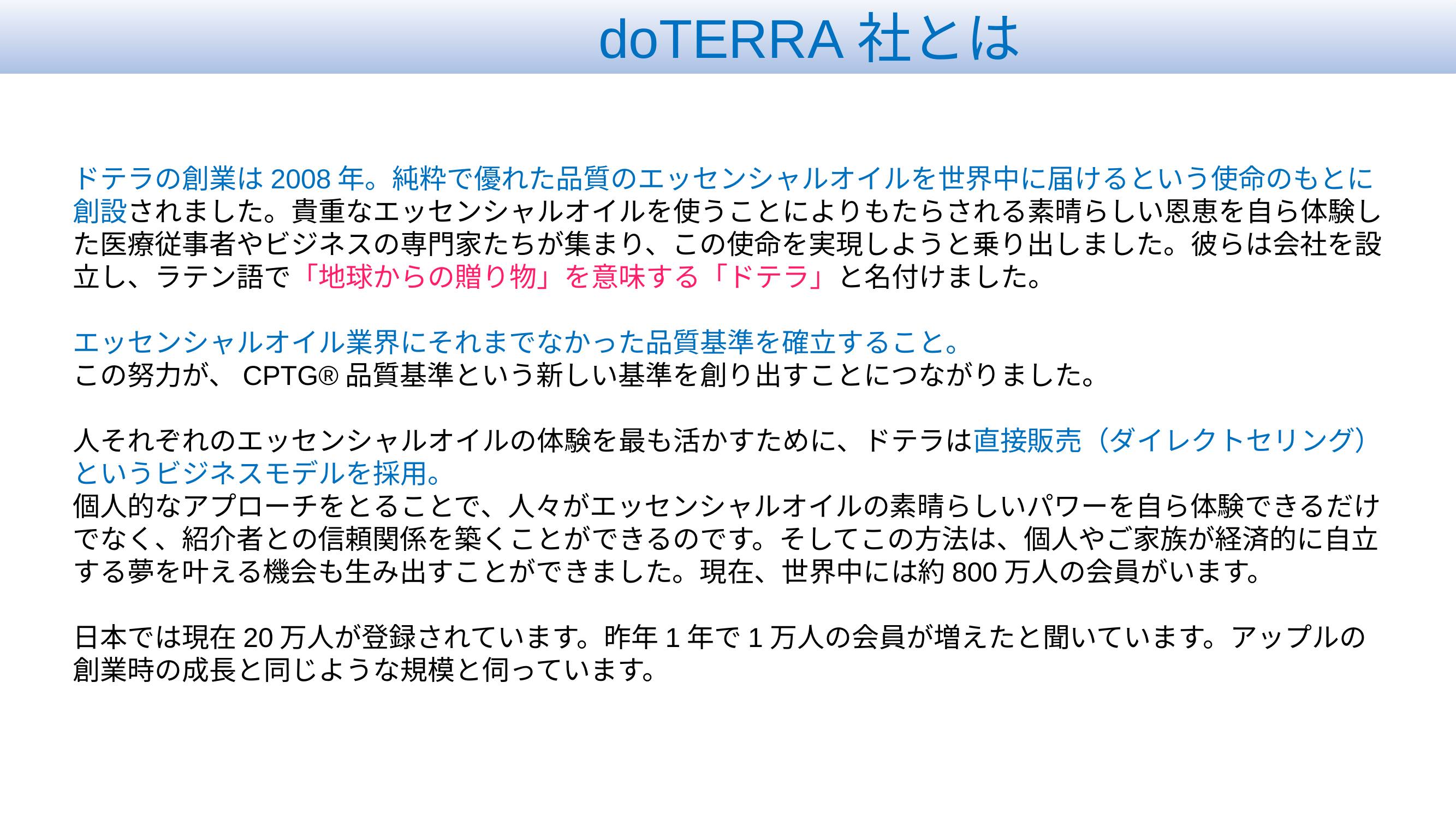

doTERRA社とは
ドテラの創業は2008年。純粋で優れた品質のエッセンシャルオイルを世界中に届けるという使命のもとに創設されました。貴重なエッセンシャルオイルを使うことによりもたらされる素晴らしい恩恵を自ら体験した医療従事者やビジネスの専門家たちが集まり、この使命を実現しようと乗り出しました。彼らは会社を設立し、ラテン語で「地球からの贈り物」を意味する「ドテラ」と名付けました。 
エッセンシャルオイル業界にそれまでなかった品質基準を確立すること。
この努力が、CPTG®品質基準という新しい基準を創り出すことにつながりました。
人それぞれのエッセンシャルオイルの体験を最も活かすために、ドテラは直接販売（ダイレクトセリング）というビジネスモデルを採用。
個人的なアプローチをとることで、人々がエッセンシャルオイルの素晴らしいパワーを自ら体験できるだけでなく、紹介者との信頼関係を築くことができるのです。そしてこの方法は、個人やご家族が経済的に自立する夢を叶える機会も生み出すことができました。現在、世界中には約800万人の会員がいます。

日本では現在20万人が登録されています。昨年1年で1万人の会員が増えたと聞いています。アップルの創業時の成長と同じような規模と伺っています。